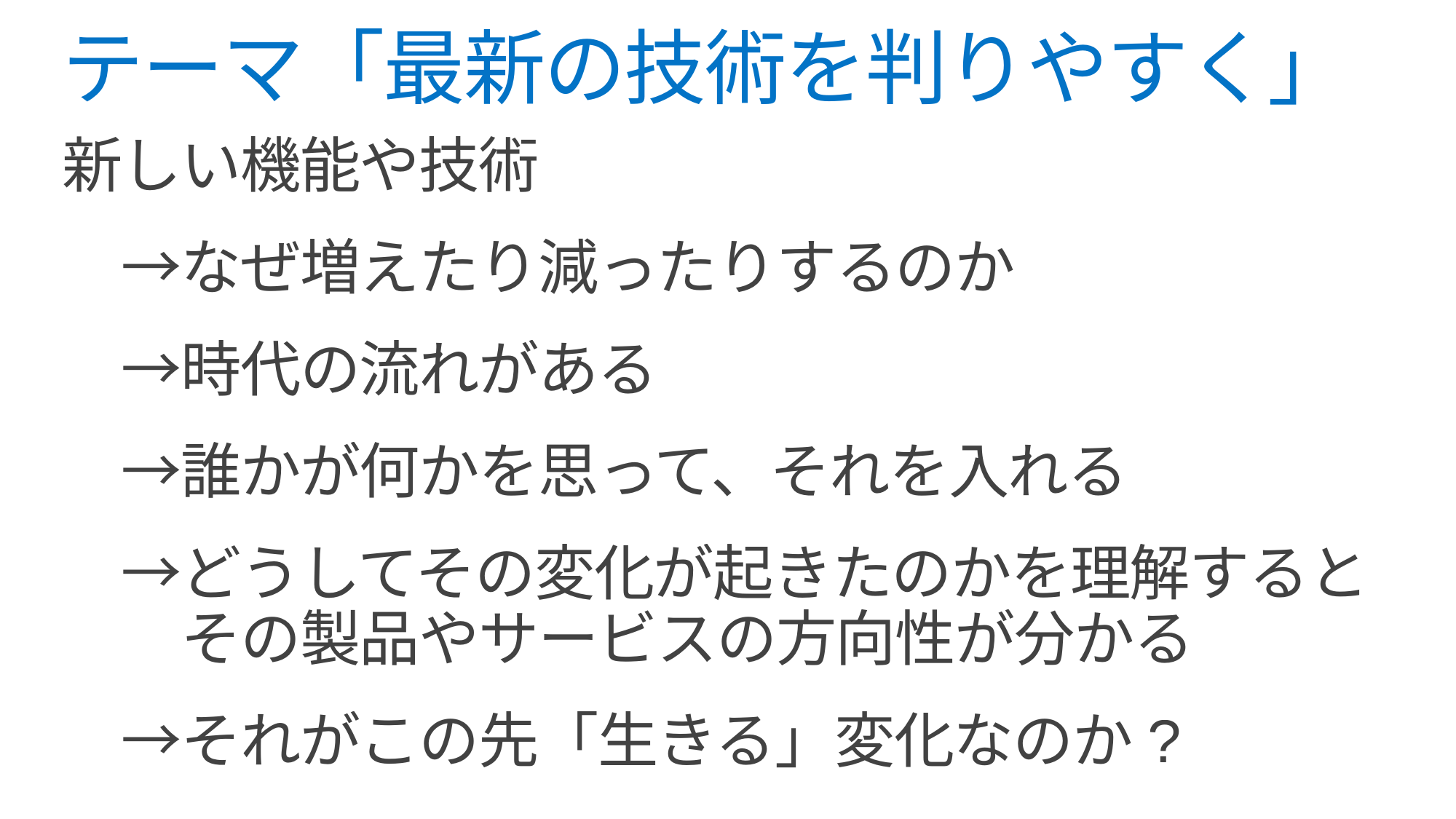

# テーマ「最新の技術を判りやすく」
新しい機能や技術
　→なぜ増えたり減ったりするのか
　→時代の流れがある
　→誰かが何かを思って、それを入れる
　→どうしてその変化が起きたのかを理解すると
　　その製品やサービスの方向性が分かる
　→それがこの先「生きる」変化なのか?